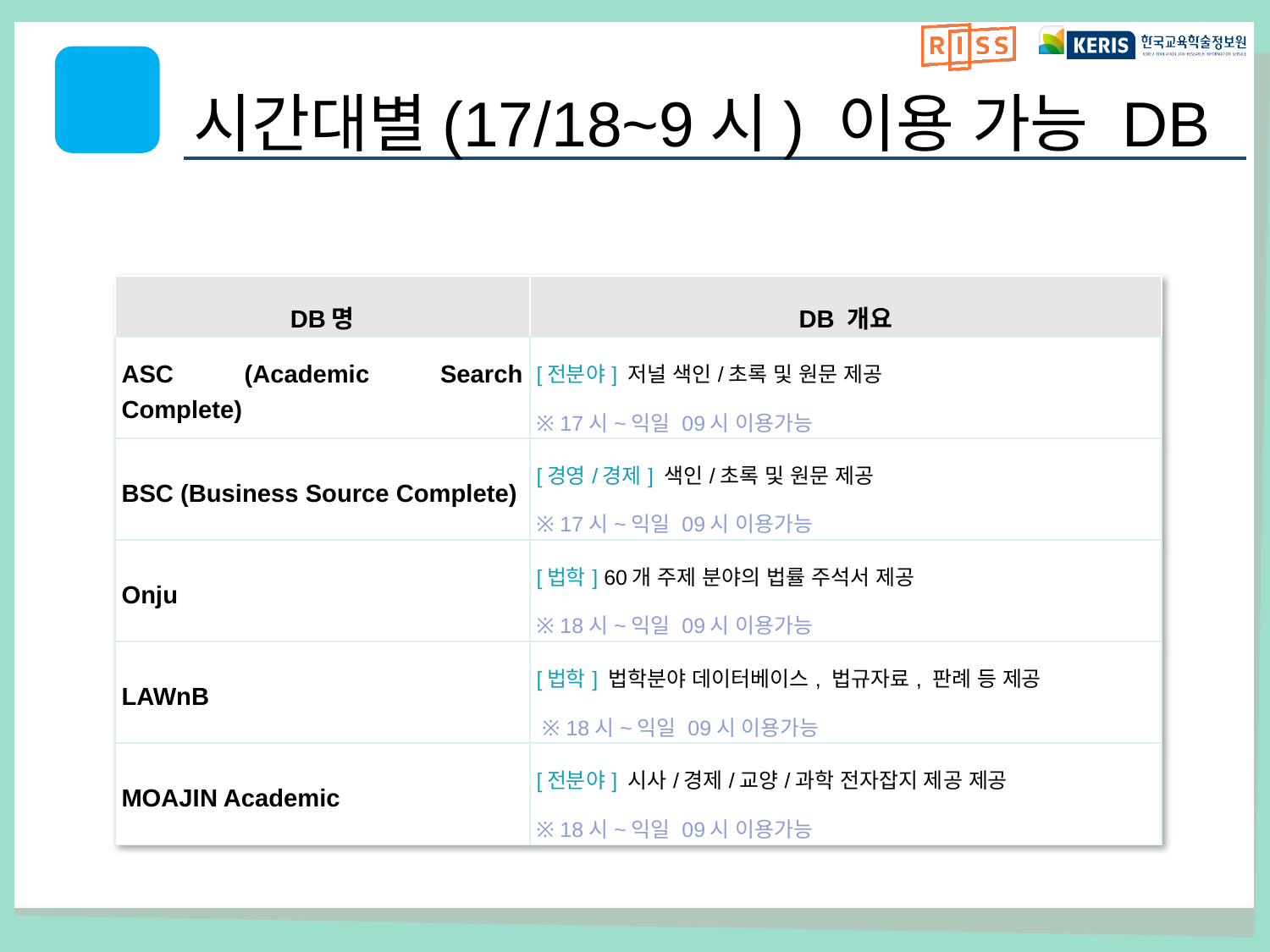

# 시간대별(17/18~9시) 이용 가능 DB
| DB명 | DB 개요 |
| --- | --- |
| ASC (Academic Search Complete) | [전분야] 저널 색인/초록 및 원문 제공 ※ 17시~익일 09시 이용가능 |
| BSC (Business Source Complete) | [경영/경제] 색인/초록 및 원문 제공 ※ 17시~익일 09시 이용가능 |
| Onju | [법학] 60개 주제 분야의 법률 주석서 제공 ※ 18시~익일 09시 이용가능 |
| LAWnB | [법학] 법학분야 데이터베이스, 법규자료, 판례 등 제공 ※ 18시~익일 09시 이용가능 |
| MOAJIN Academic | [전분야] 시사/경제/교양/과학 전자잡지 제공 제공 ※ 18시~익일 09시 이용가능 |